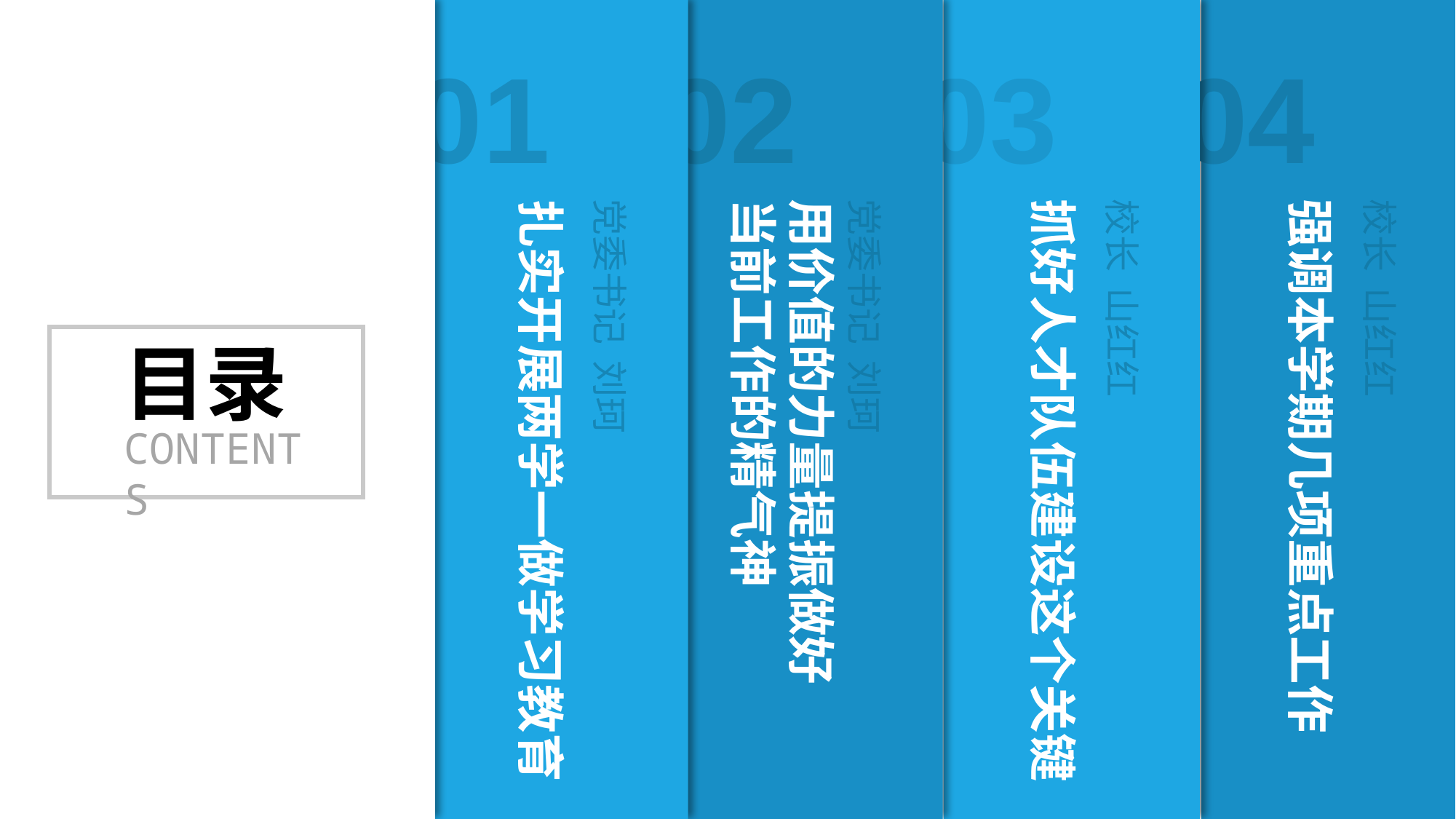

01
扎实开展两学一做学习教育
党委书记  刘珂

02
用价值的力量提振做好当前工作的精气神
党委书记  刘珂

03
抓好人才队伍建设这个关键
校长  山红红

04
强调本学期几项重点工作
校长  山红红

目录
CONTENTS